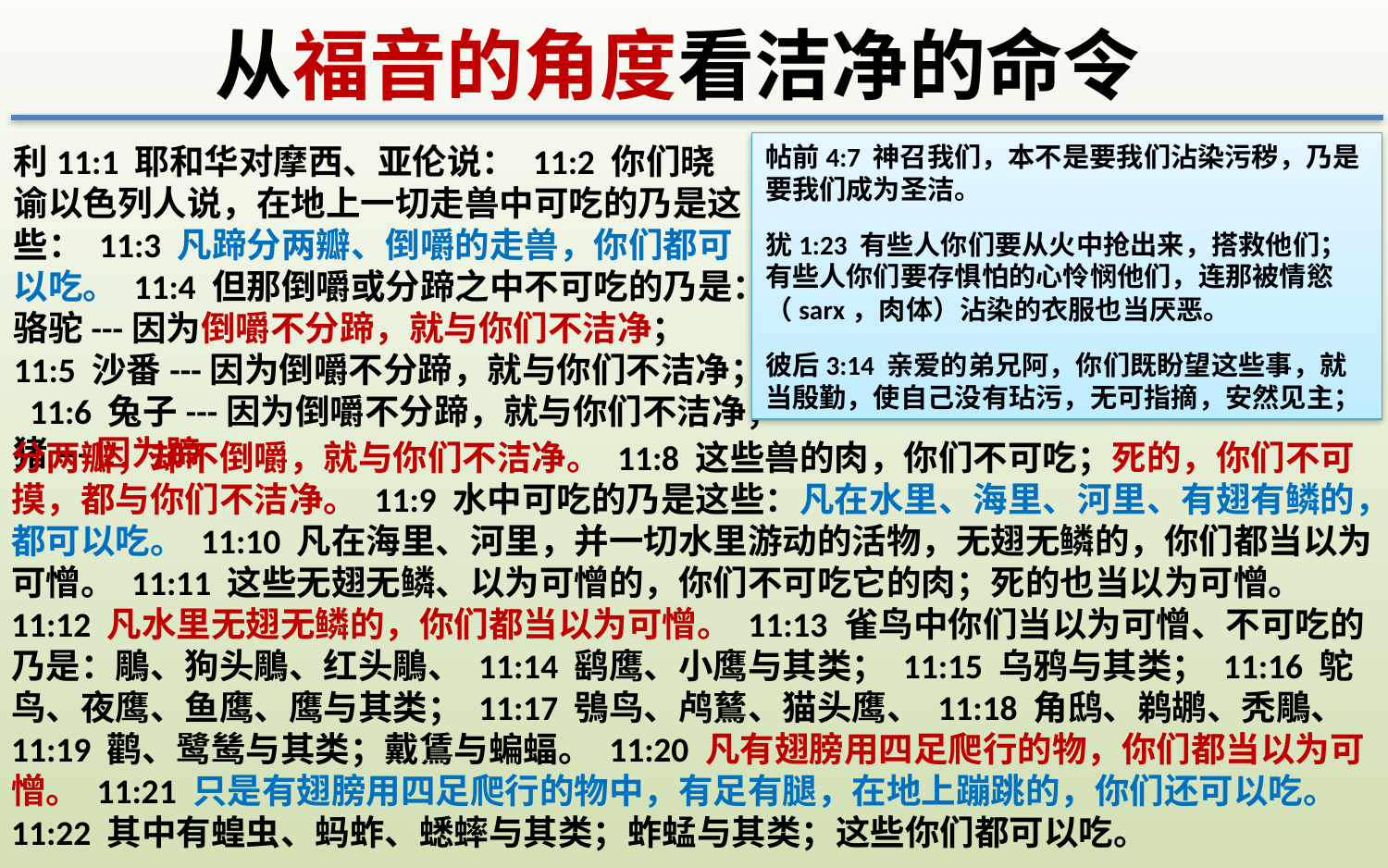

从福音的角度看洁净的命令
利11:1 耶和华对摩西、亚伦说： 11:2 你们晓谕以色列人说，在地上一切走兽中可吃的乃是这些： 11:3 凡蹄分两瓣、倒嚼的走兽，你们都可以吃。 11:4 但那倒嚼或分蹄之中不可吃的乃是：骆驼---因为倒嚼不分蹄，就与你们不洁净； 11:5 沙番---因为倒嚼不分蹄，就与你们不洁净； 11:6 兔子---因为倒嚼不分蹄，就与你们不洁净；猪---因为蹄
帖前4:7 神召我们，本不是要我们沾染污秽，乃是要我们成为圣洁。
犹1:23 有些人你们要从火中抢出来，搭救他们；有些人你们要存惧怕的心怜悯他们，连那被情慾（sarx，肉体）沾染的衣服也当厌恶。
彼后3:14 亲爱的弟兄阿，你们既盼望这些事，就当殷勤，使自己没有玷污，无可指摘，安然见主；
分两瓣，却不倒嚼，就与你们不洁净。 11:8 这些兽的肉，你们不可吃；死的，你们不可摸，都与你们不洁净。 11:9 水中可吃的乃是这些：凡在水里、海里、河里、有翅有鳞的，都可以吃。 11:10 凡在海里、河里，并一切水里游动的活物，无翅无鳞的，你们都当以为可憎。 11:11 这些无翅无鳞、以为可憎的，你们不可吃它的肉；死的也当以为可憎。 11:12 凡水里无翅无鳞的，你们都当以为可憎。 11:13 雀鸟中你们当以为可憎、不可吃的乃是：鵰、狗头鵰、红头鵰、 11:14 鹞鹰、小鹰与其类； 11:15 乌鸦与其类； 11:16 鸵鸟、夜鹰、鱼鹰、鹰与其类； 11:17 鴞鸟、鸬鶿、猫头鹰、 11:18 角鸱、鹈鹕、秃鵰、 11:19 鹳、鹭鸶与其类；戴鵀与蝙蝠。 11:20 凡有翅膀用四足爬行的物，你们都当以为可憎。 11:21 只是有翅膀用四足爬行的物中，有足有腿，在地上蹦跳的，你们还可以吃。 11:22 其中有蝗虫、蚂蚱、蟋蟀与其类；蚱蜢与其类；这些你们都可以吃。